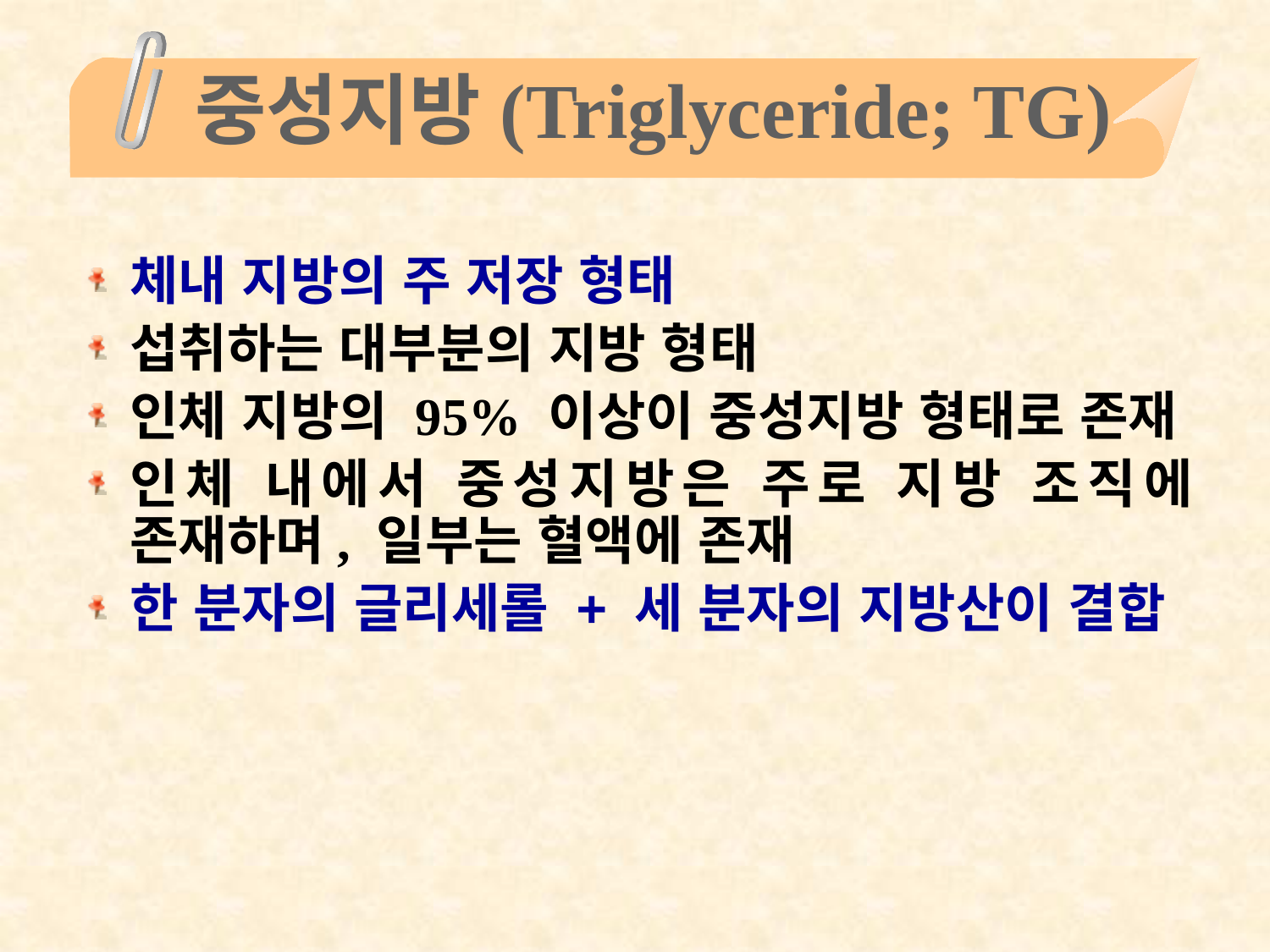

# 중성지방(Triglyceride; TG)
체내 지방의 주 저장 형태
섭취하는 대부분의 지방 형태
인체 지방의 95% 이상이 중성지방 형태로 존재
인체 내에서 중성지방은 주로 지방 조직에 존재하며, 일부는 혈액에 존재
한 분자의 글리세롤 + 세 분자의 지방산이 결합